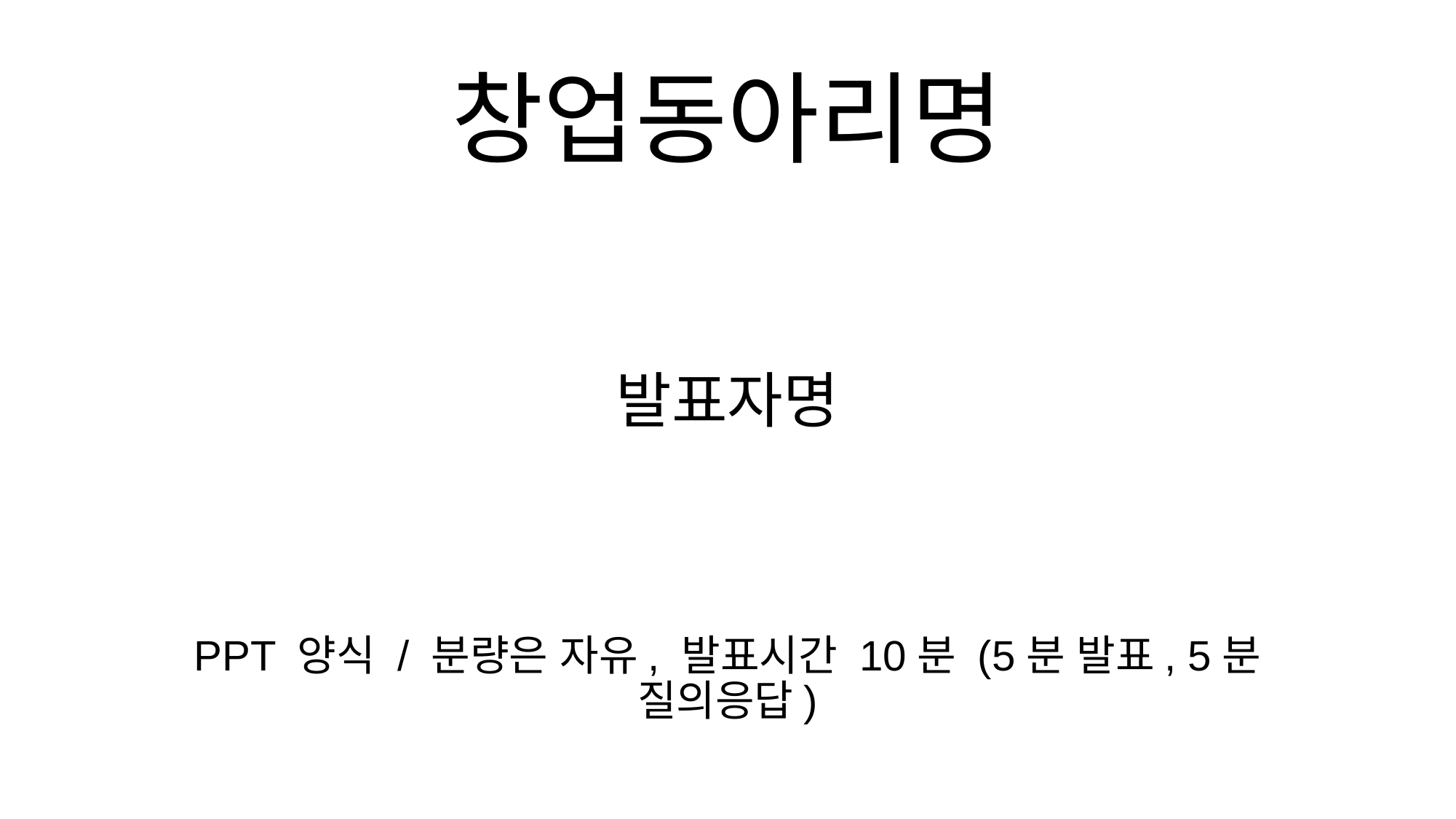

# 창업동아리명

발표자명

PPT 양식 / 분량은 자유, 발표시간 10분 (5분 발표, 5분 질의응답)